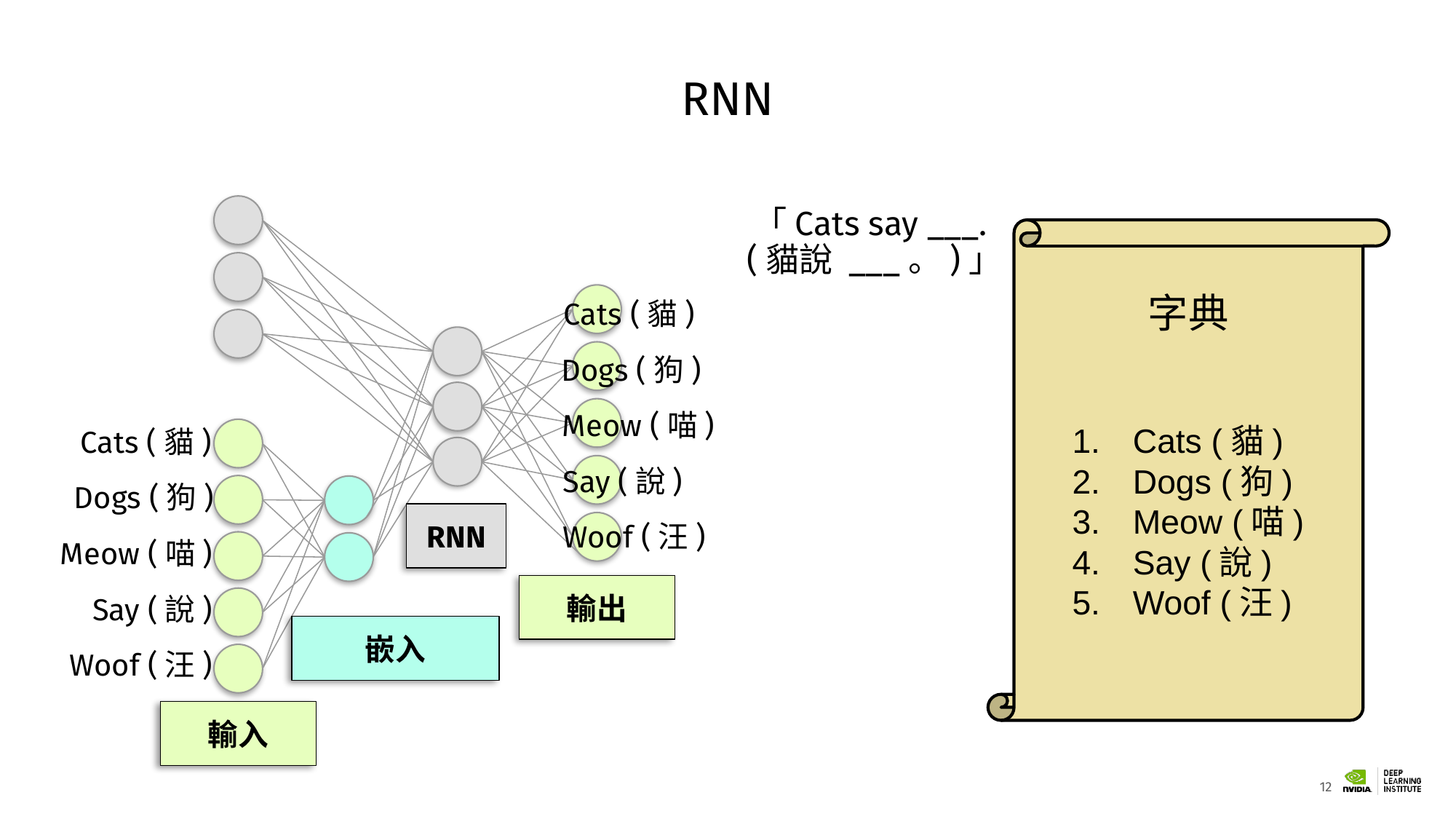

RNN

「Cats say ___.
(貓說 ___。)」

字典

Cats (貓)

Dogs (狗)

Meow (喵)
Cats (貓)
Dogs (狗)
Meow (喵)
Say (說)
Woof (汪)

Cats (貓)

Say (說)

Dogs (狗)
RNN

Woof (汪)

Meow (喵)

輸出

Say (說)
嵌入
Woof (汪)

輸入